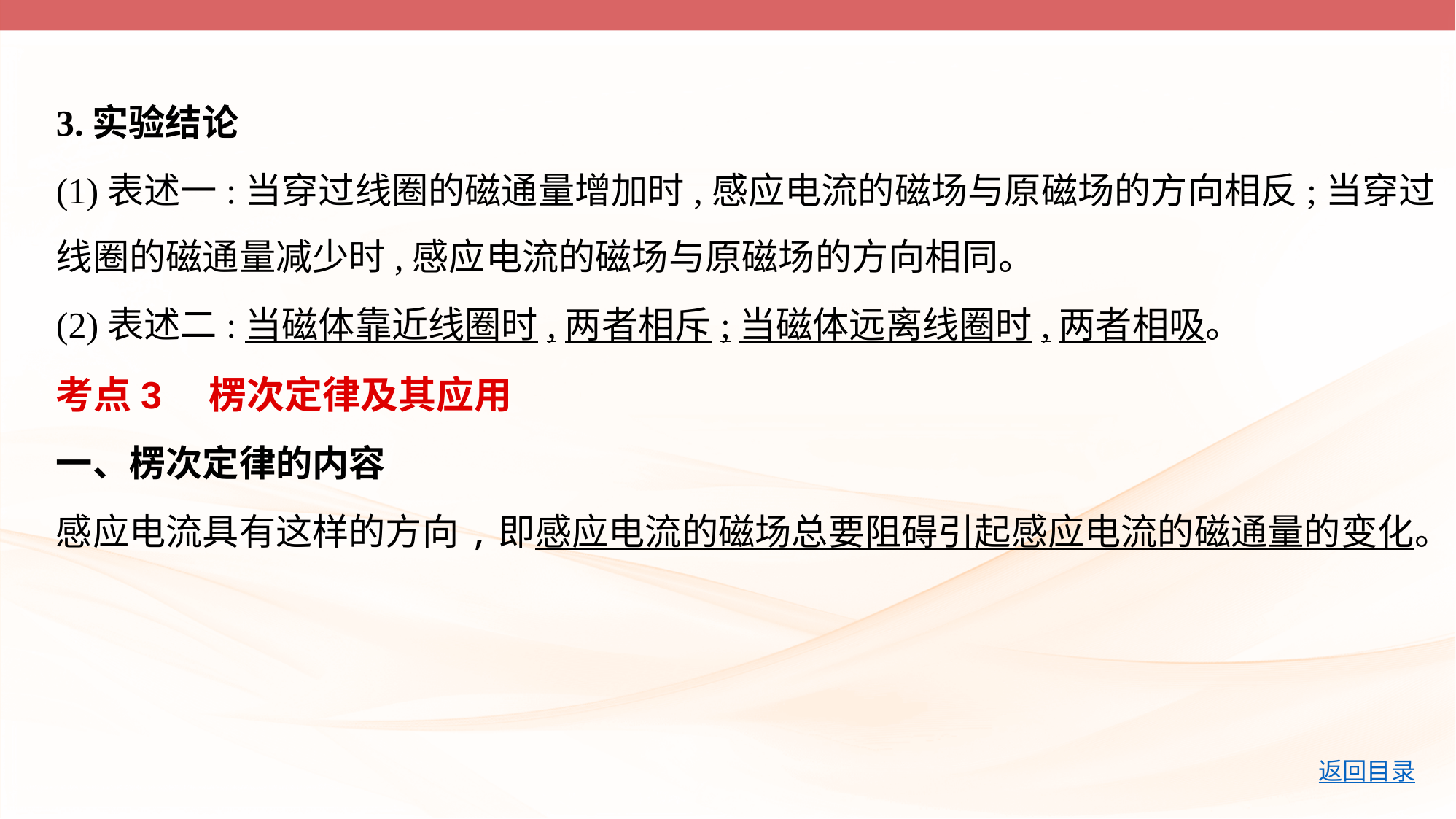

3.实验结论
(1)表述一:当穿过线圈的磁通量增加时,感应电流的磁场与原磁场的方向相反;当穿过
线圈的磁通量减少时,感应电流的磁场与原磁场的方向相同。
(2)表述二:当磁体靠近线圈时,两者相斥;当磁体远离线圈时,两者相吸。
考点3　楞次定律及其应用
一、楞次定律的内容
感应电流具有这样的方向,即感应电流的磁场总要阻碍引起感应电流的磁通量的变化。